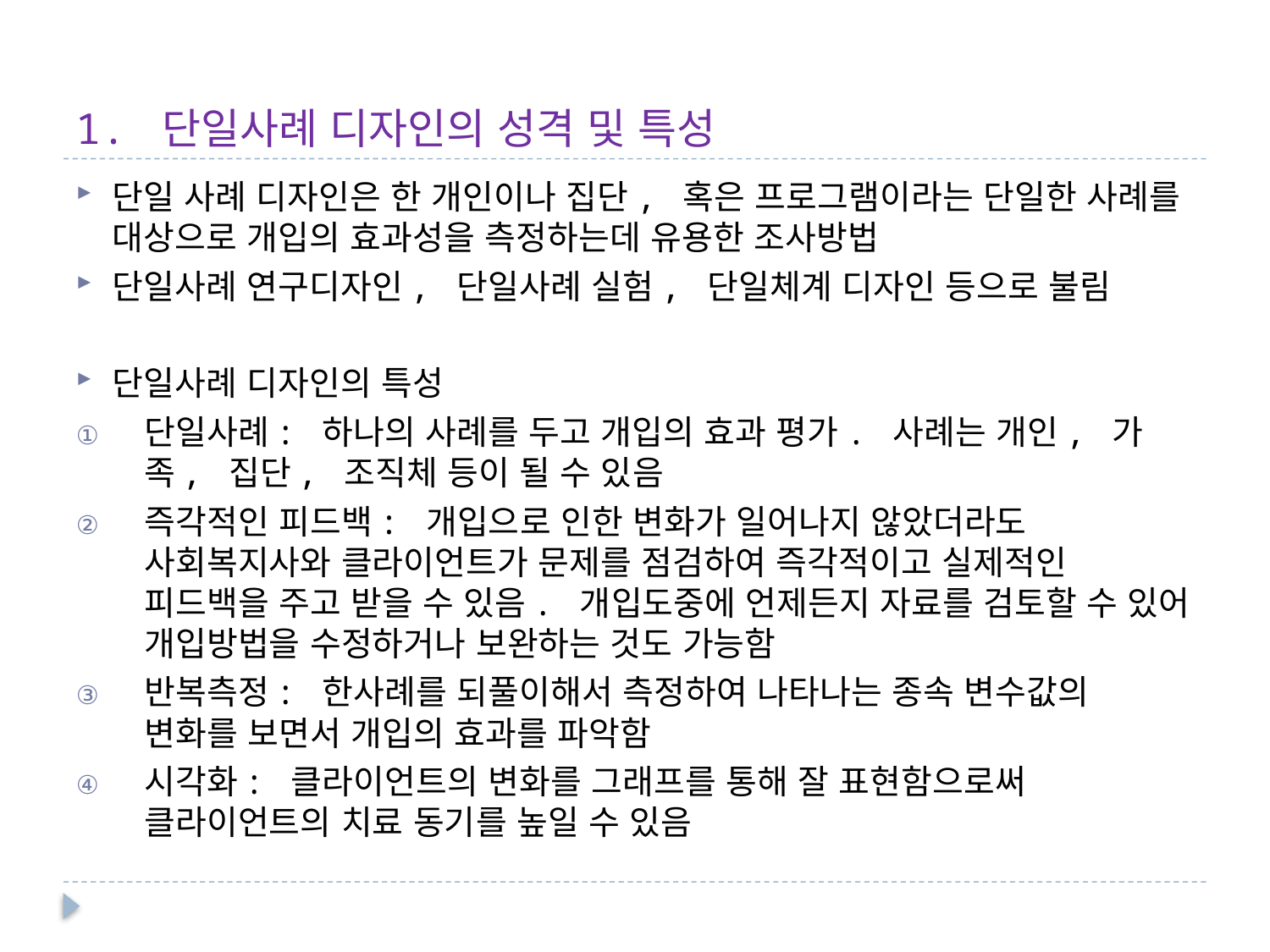

# 1. 단일사례 디자인의 성격 및 특성
단일 사례 디자인은 한 개인이나 집단, 혹은 프로그램이라는 단일한 사례를 대상으로 개입의 효과성을 측정하는데 유용한 조사방법
단일사례 연구디자인, 단일사례 실험, 단일체계 디자인 등으로 불림

단일사례 디자인의 특성
단일사례: 하나의 사례를 두고 개입의 효과 평가. 사례는 개인, 가족, 집단, 조직체 등이 될 수 있음
즉각적인 피드백: 개입으로 인한 변화가 일어나지 않았더라도 사회복지사와 클라이언트가 문제를 점검하여 즉각적이고 실제적인 피드백을 주고 받을 수 있음. 개입도중에 언제든지 자료를 검토할 수 있어 개입방법을 수정하거나 보완하는 것도 가능함
반복측정: 한사례를 되풀이해서 측정하여 나타나는 종속 변수값의 변화를 보면서 개입의 효과를 파악함
시각화: 클라이언트의 변화를 그래프를 통해 잘 표현함으로써 클라이언트의 치료 동기를 높일 수 있음